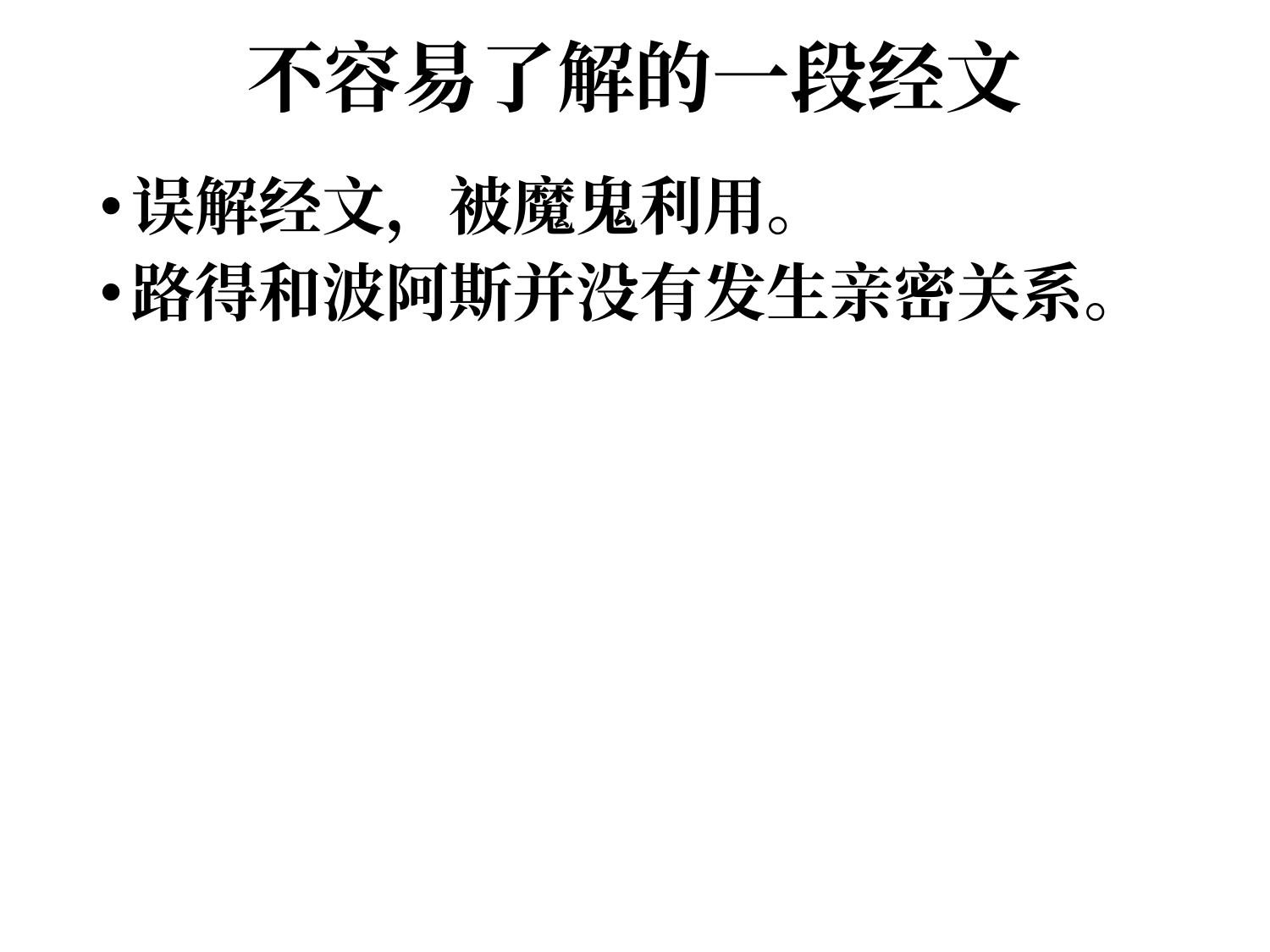

# 不容易了解的一段经文
误解经文，被魔鬼利用。
路得和波阿斯并没有发生亲密关系。